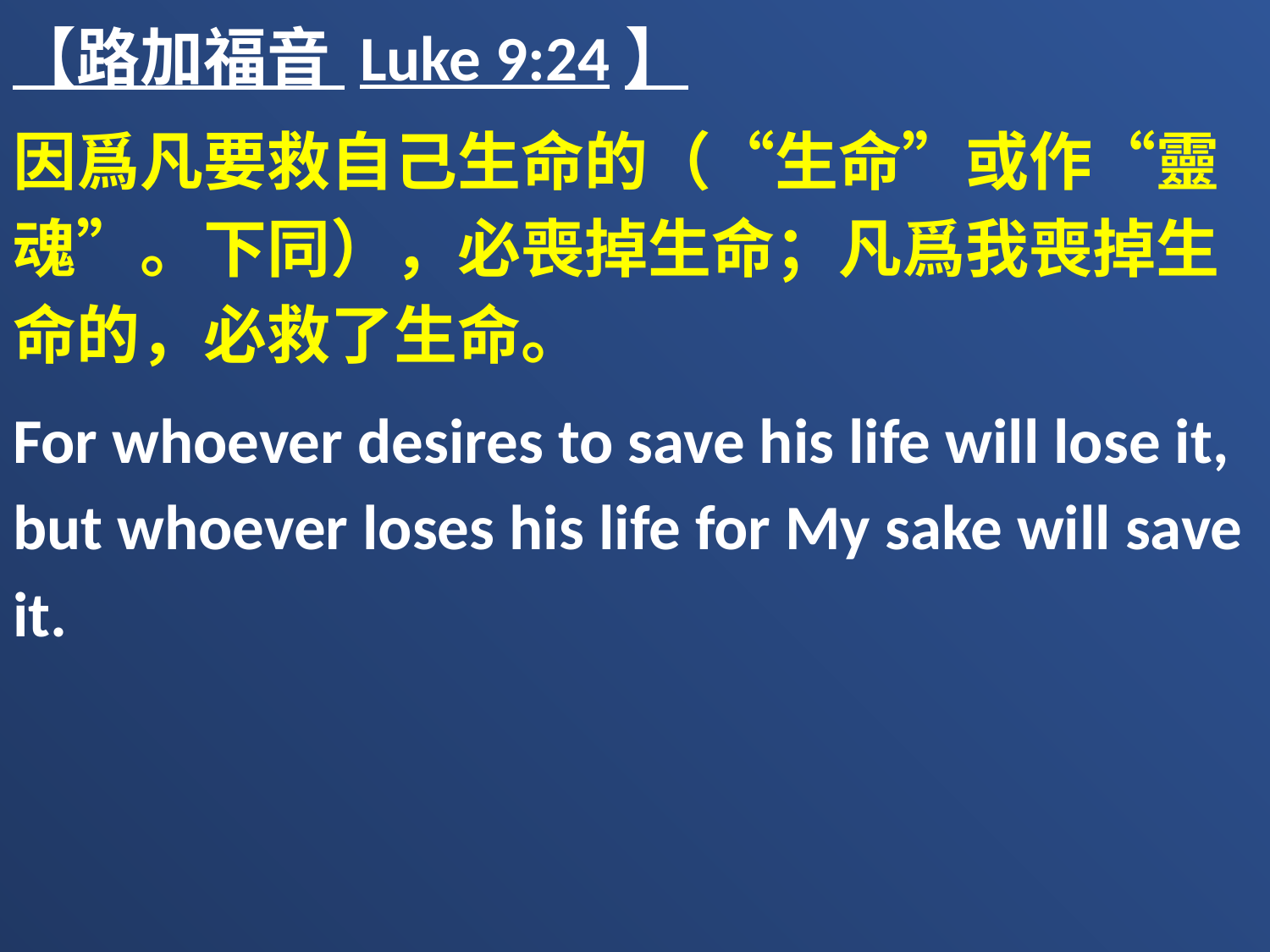

【路加福音 Luke 9:24】
因爲凡要救自己生命的（“生命”或作“靈魂”。下同），必喪掉生命；凡爲我喪掉生命的，必救了生命。
For whoever desires to save his life will lose it, but whoever loses his life for My sake will save it.